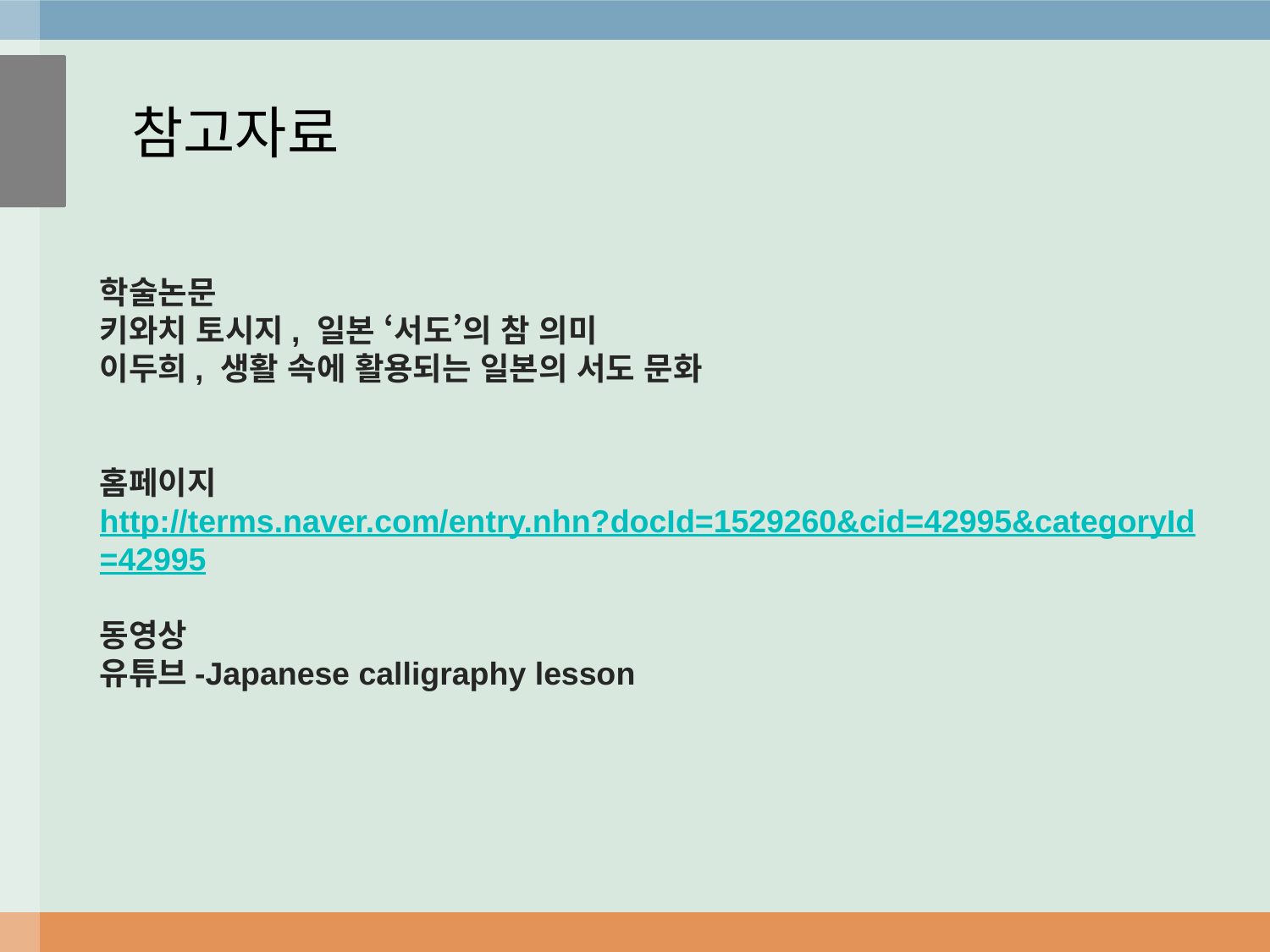

참고자료
학술논문
키와치 토시지, 일본 ‘서도’의 참 의미
이두희, 생활 속에 활용되는 일본의 서도 문화

홈페이지
http://terms.naver.com/entry.nhn?docId=1529260&cid=42995&categoryId
=42995

동영상
유튜브-Japanese calligraphy lesson